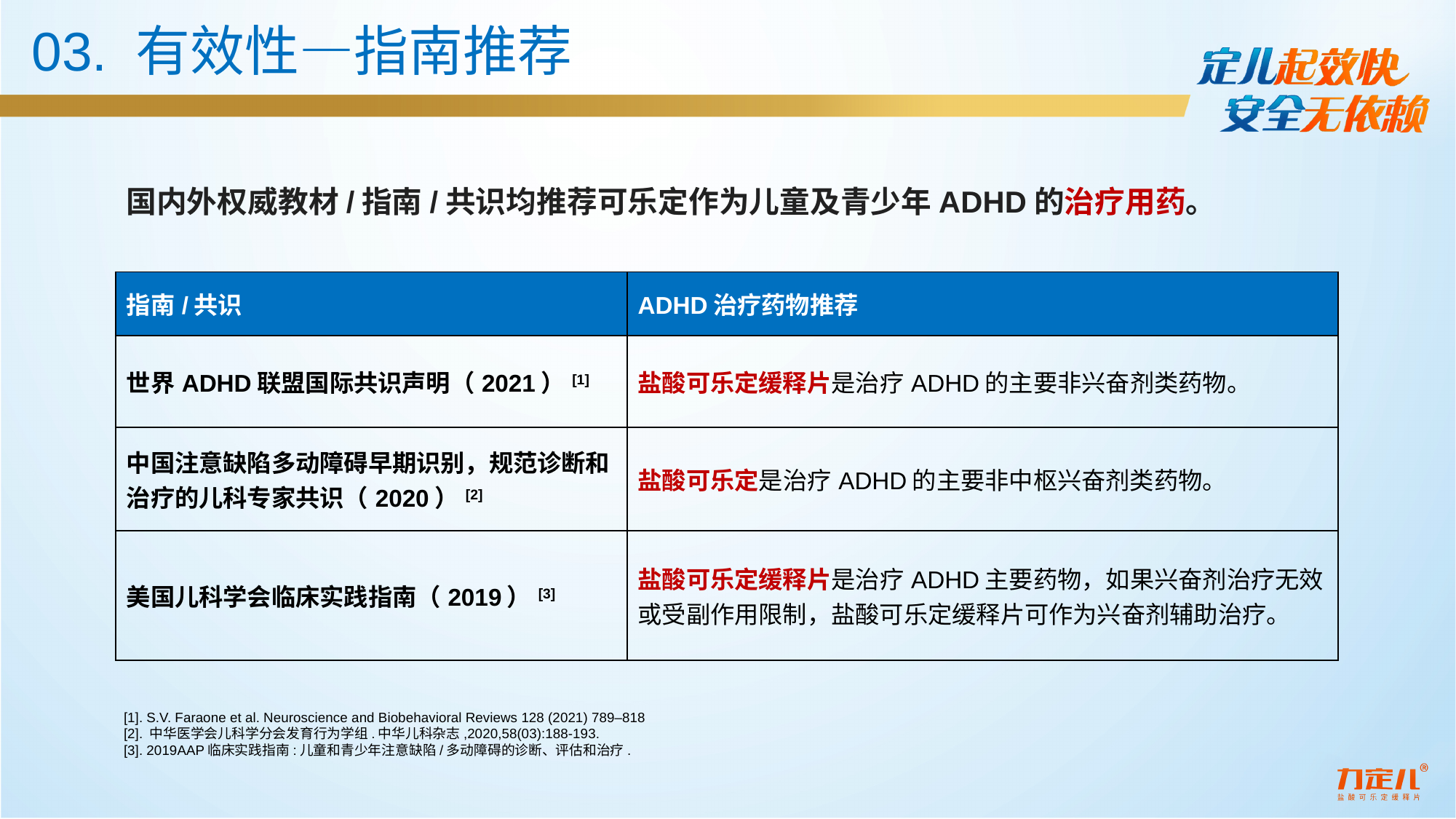

03. 有效性—指南推荐
国内外权威教材/指南/共识均推荐可乐定作为儿童及青少年ADHD的治疗用药。
| 指南/共识 | ADHD治疗药物推荐 |
| --- | --- |
| 世界ADHD联盟国际共识声明（2021）[1] | 盐酸可乐定缓释片是治疗ADHD的主要非兴奋剂类药物。 |
| 中国注意缺陷多动障碍早期识别，规范诊断和治疗的儿科专家共识（2020）[2] | 盐酸可乐定是治疗ADHD的主要非中枢兴奋剂类药物。 |
| 美国儿科学会临床实践指南（2019）[3] | 盐酸可乐定缓释片是治疗ADHD主要药物，如果兴奋剂治疗无效或受副作用限制，盐酸可乐定缓释片可作为兴奋剂辅助治疗。 |
[1]. S.V. Faraone et al. Neuroscience and Biobehavioral Reviews 128 (2021) 789–818
[2]. 中华医学会儿科学分会发育行为学组.中华儿科杂志,2020,58(03):188-193.
[3]. 2019AAP临床实践指南:儿童和青少年注意缺陷/多动障碍的诊断、评估和治疗.